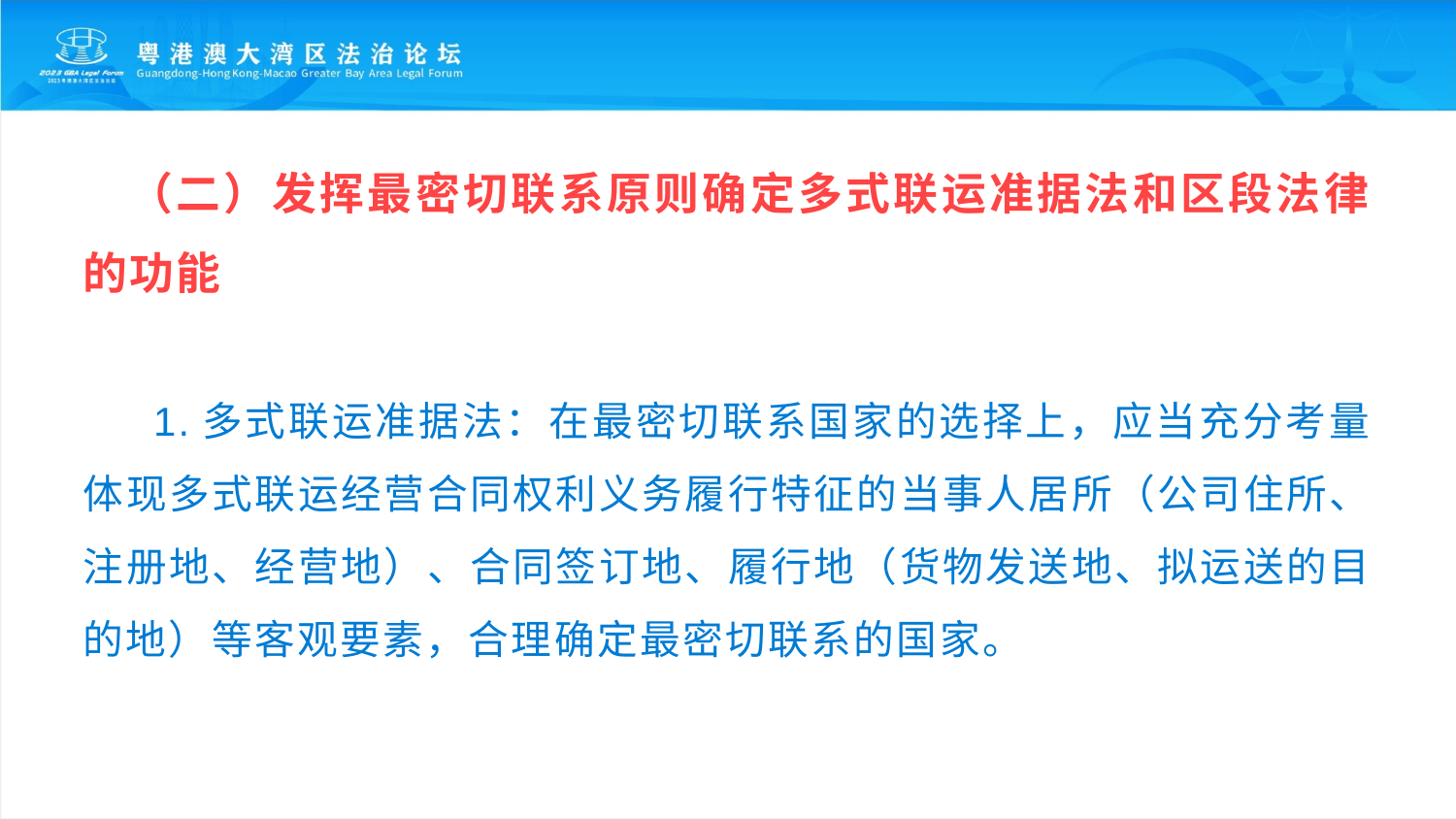

（二）发挥最密切联系原则确定多式联运准据法和区段法律的功能

     1.多式联运准据法：在最密切联系国家的选择上，应当充分考量体现多式联运经营合同权利义务履行特征的当事人居所（公司住所、注册地、经营地）、合同签订地、履行地（货物发送地、拟运送的目的地）等客观要素，合理确定最密切联系的国家。